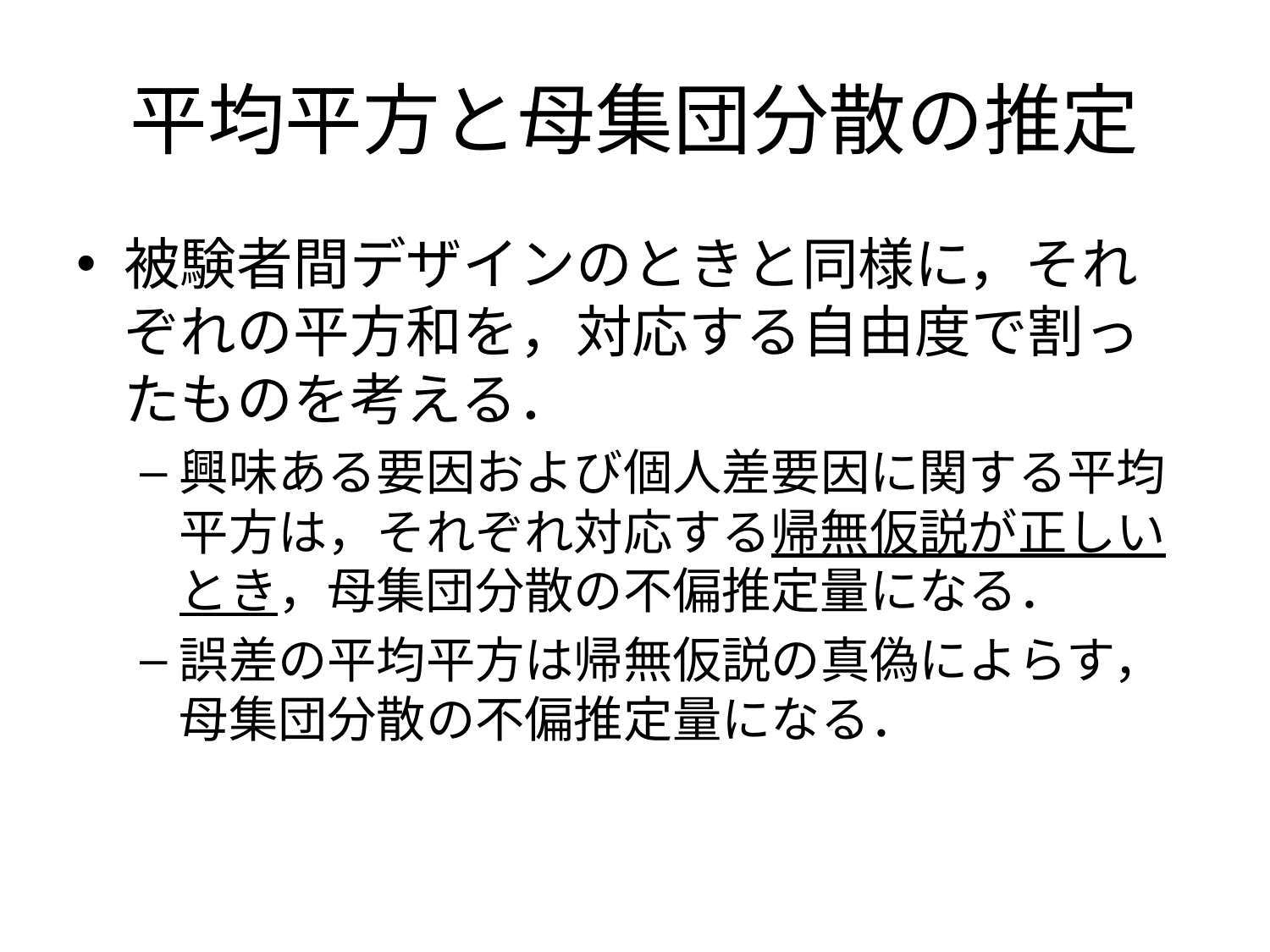

# 平均平方と母集団分散の推定
被験者間デザインのときと同様に，それぞれの平方和を，対応する自由度で割ったものを考える．
興味ある要因および個人差要因に関する平均平方は，それぞれ対応する帰無仮説が正しいとき，母集団分散の不偏推定量になる．
誤差の平均平方は帰無仮説の真偽によらす，母集団分散の不偏推定量になる．